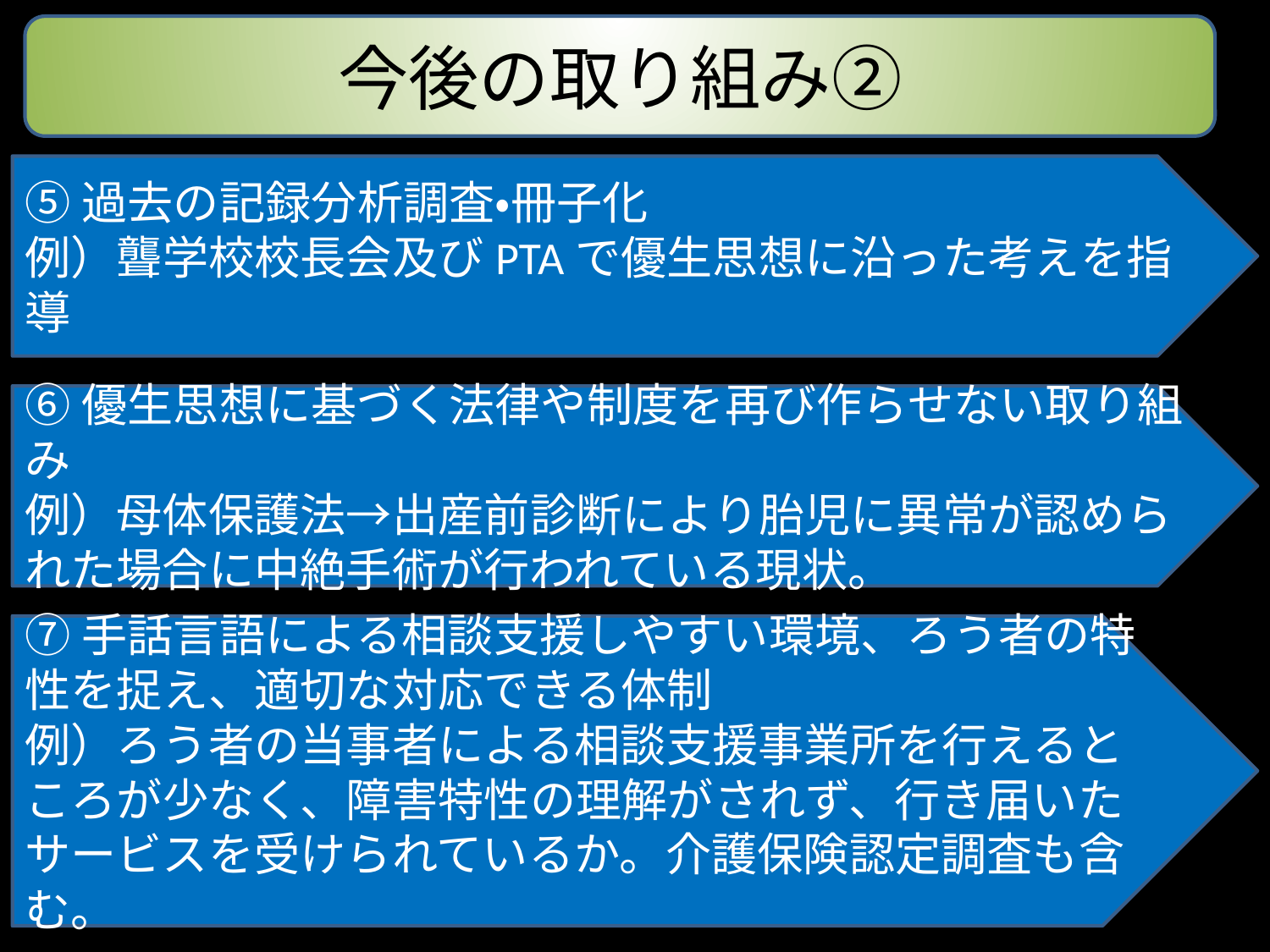

今後の取り組み②
⑤過去の記録分析調査・冊子化
例）聾学校校長会及びPTAで優生思想に沿った考えを指導
⑥優生思想に基づく法律や制度を再び作らせない取り組み
例）母体保護法→出産前診断により胎児に異常が認められた場合に中絶手術が行われている現状。
⑦手話言語による相談支援しやすい環境、ろう者の特性を捉え、適切な対応できる体制
例）ろう者の当事者による相談支援事業所を行えるところが少なく、障害特性の理解がされず、行き届いたサービスを受けられているか。介護保険認定調査も含む。